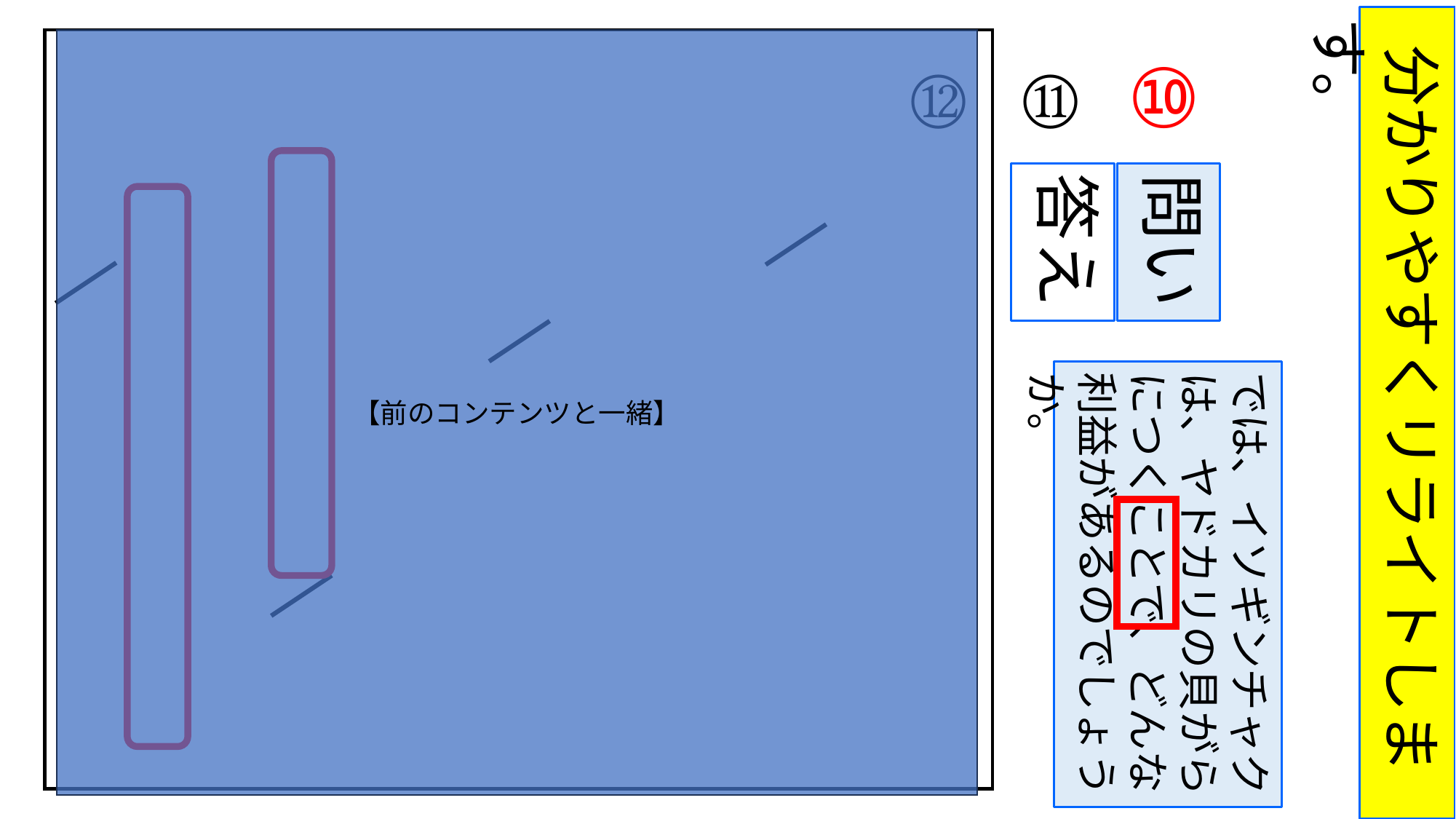

分かりやすくリライトします。

【前のコンテンツと一緒】
⑫
⑪
⑩

問い
答え

では、イソギンチャクは、ヤドカリの貝がらにつくことで、どんな利益があるのでしょうか。